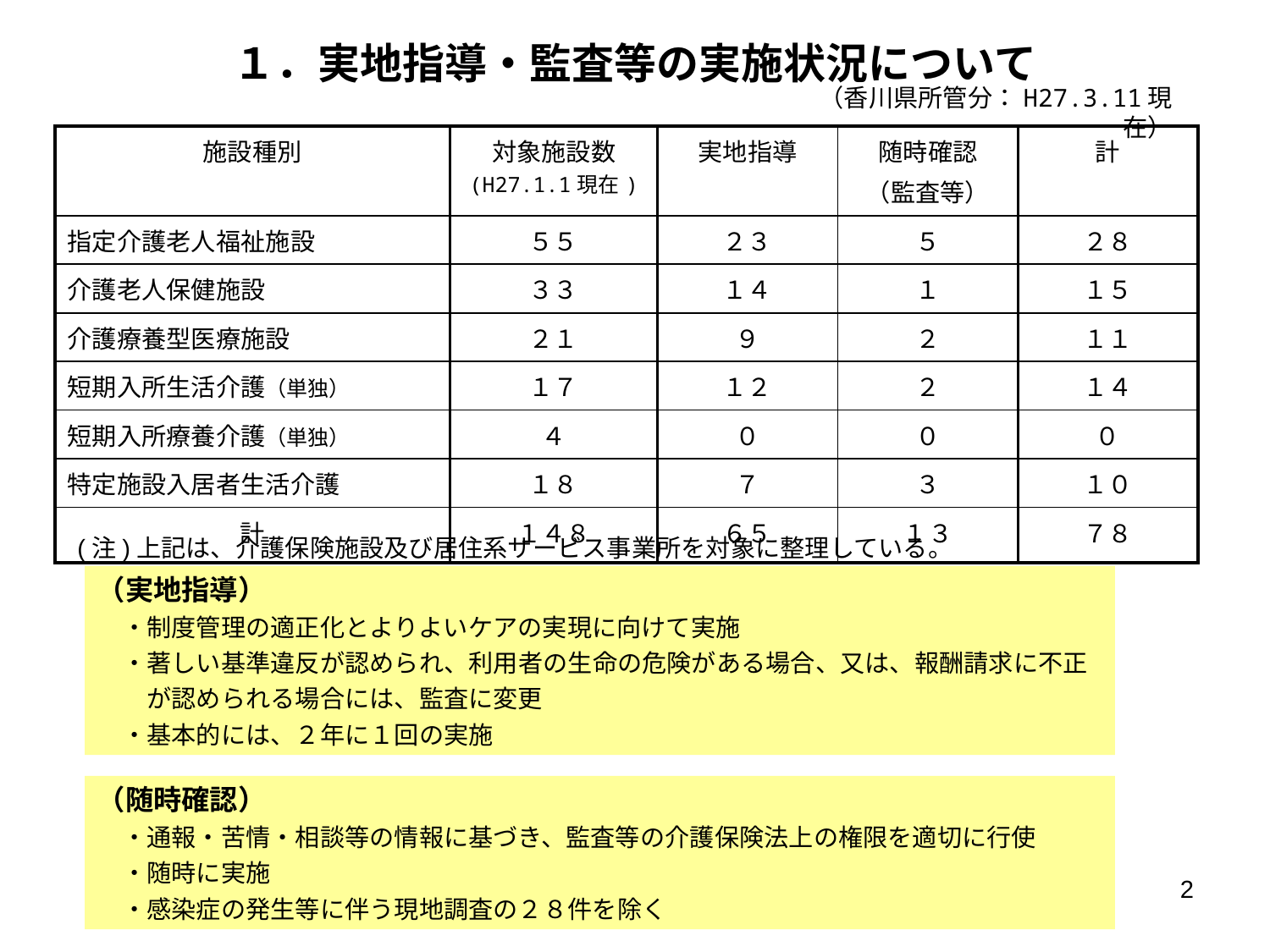

# １．実地指導・監査等の実施状況について
（香川県所管分：H27.3.11現在）
| 施設種別 | 対象施設数 (H27.1.1現在) | 実地指導 | 随時確認 （監査等） | 計 |
| --- | --- | --- | --- | --- |
| 指定介護老人福祉施設 | ５５ | ２３ | ５ | ２８ |
| 介護老人保健施設 | ３３ | １４ | １ | １５ |
| 介護療養型医療施設 | ２１ | ９ | ２ | １１ |
| 短期入所生活介護（単独） | １７ | １２ | ２ | １４ |
| 短期入所療養介護（単独） | ４ | ０ | ０ | ０ |
| 特定施設入居者生活介護 | １８ | ７ | ３ | １０ |
| 計 | １４８ | ６５ | １３ | ７８ |
(注)上記は、介護保険施設及び居住系サービス事業所を対象に整理している。
（実地指導）
　・制度管理の適正化とよりよいケアの実現に向けて実施
　・著しい基準違反が認められ、利用者の生命の危険がある場合、又は、報酬請求に不正
　　が認められる場合には、監査に変更
　・基本的には、２年に１回の実施
（随時確認）
　・通報・苦情・相談等の情報に基づき、監査等の介護保険法上の権限を適切に行使
　・随時に実施
　・感染症の発生等に伴う現地調査の２８件を除く
2